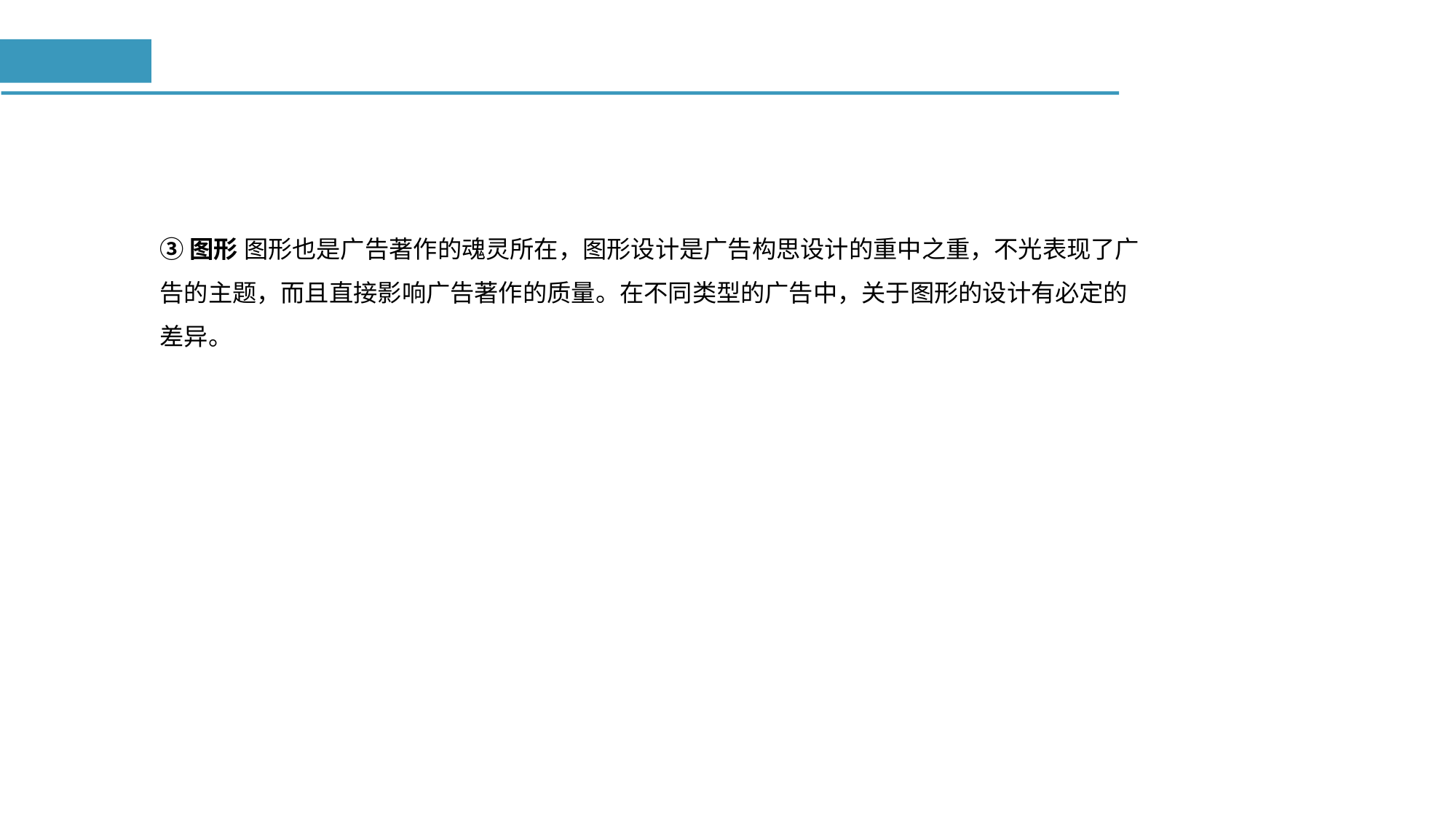

#
③图形 图形也是广告著作的魂灵所在，图形设计是广告构思设计的重中之重，不光表现了广告的主题，而且直接影响广告著作的质量。在不同类型的广告中，关于图形的设计有必定的差异。